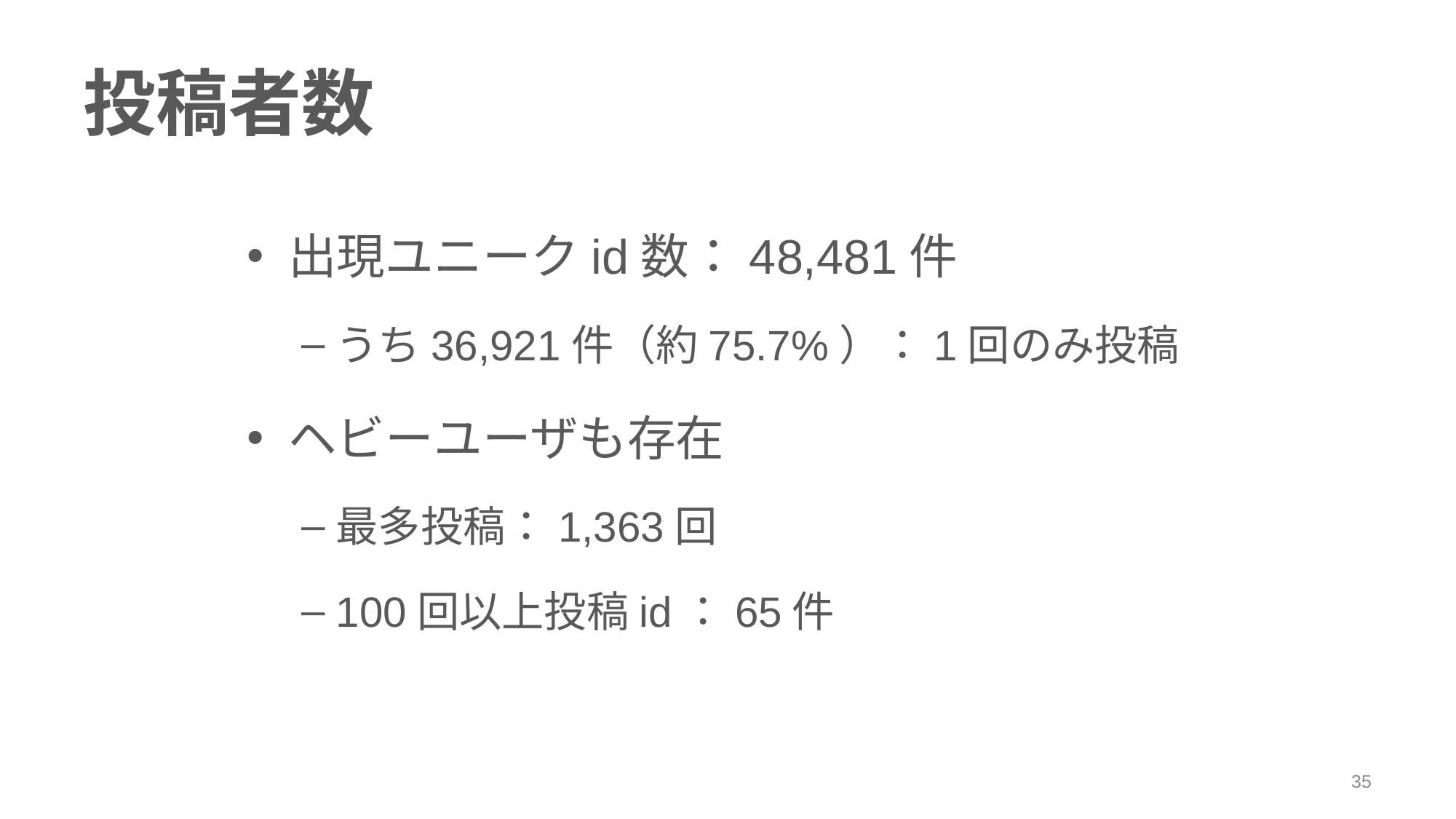

# 投稿者数
出現ユニークid数：48,481件
うち36,921件（約75.7%）：1回のみ投稿
ヘビーユーザも存在
最多投稿：1,363回
100回以上投稿id：65件
35